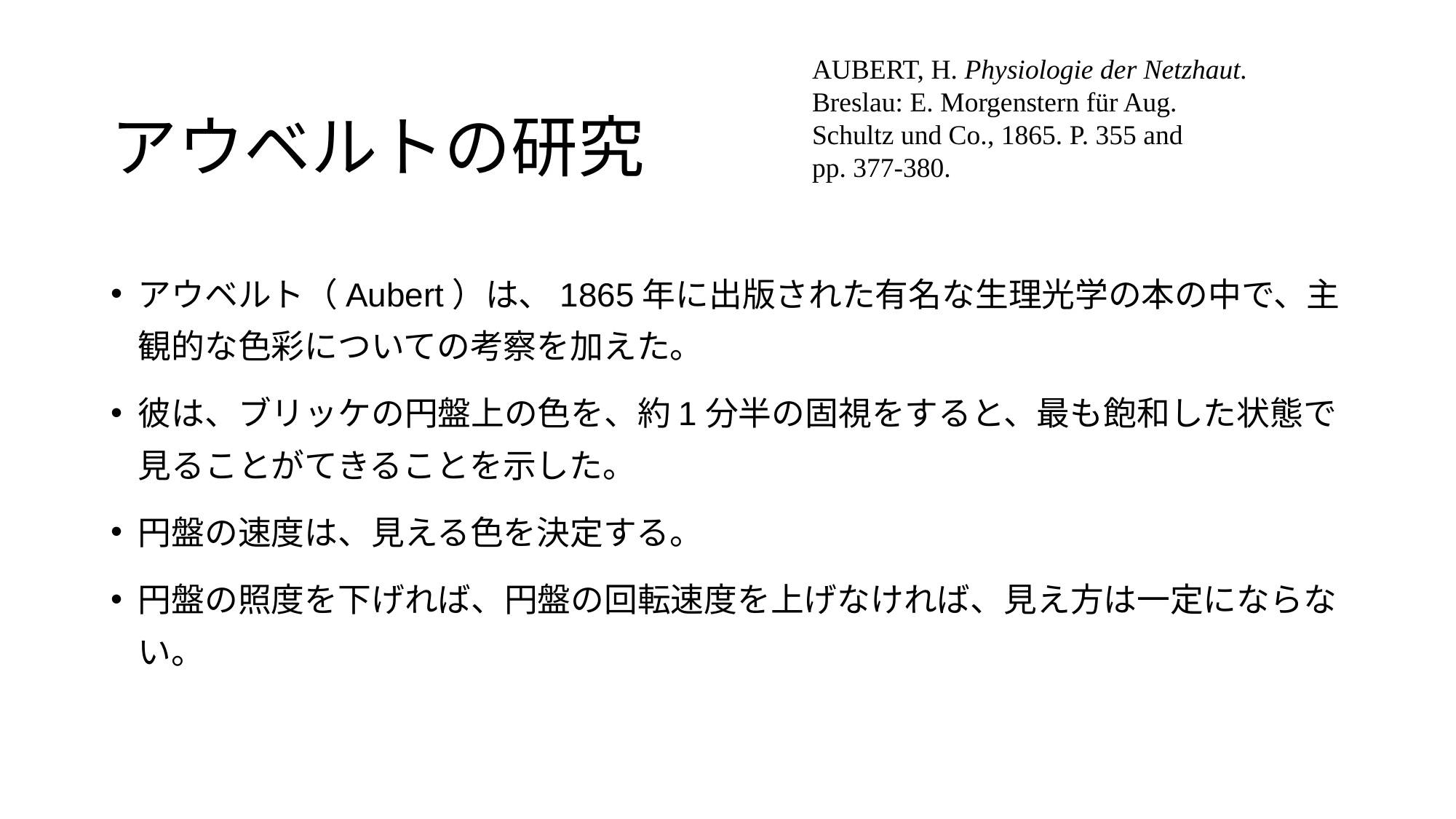

AUBERT, H. Physiologie der Netzhaut.
Breslau: E. Morgenstern für Aug.
Schultz und Co., 1865. P. 355 and
pp. 377-380.
# アウベルトの研究
アウベルト（Aubert）は、1865年に出版された有名な生理光学の本の中で、主観的な色彩についての考察を加えた。
彼は、ブリッケの円盤上の色を、約1分半の固視をすると、最も飽和した状態で見ることがてきることを示した。
円盤の速度は、見える色を決定する。
円盤の照度を下げれば、円盤の回転速度を上げなければ、見え方は一定にならない。